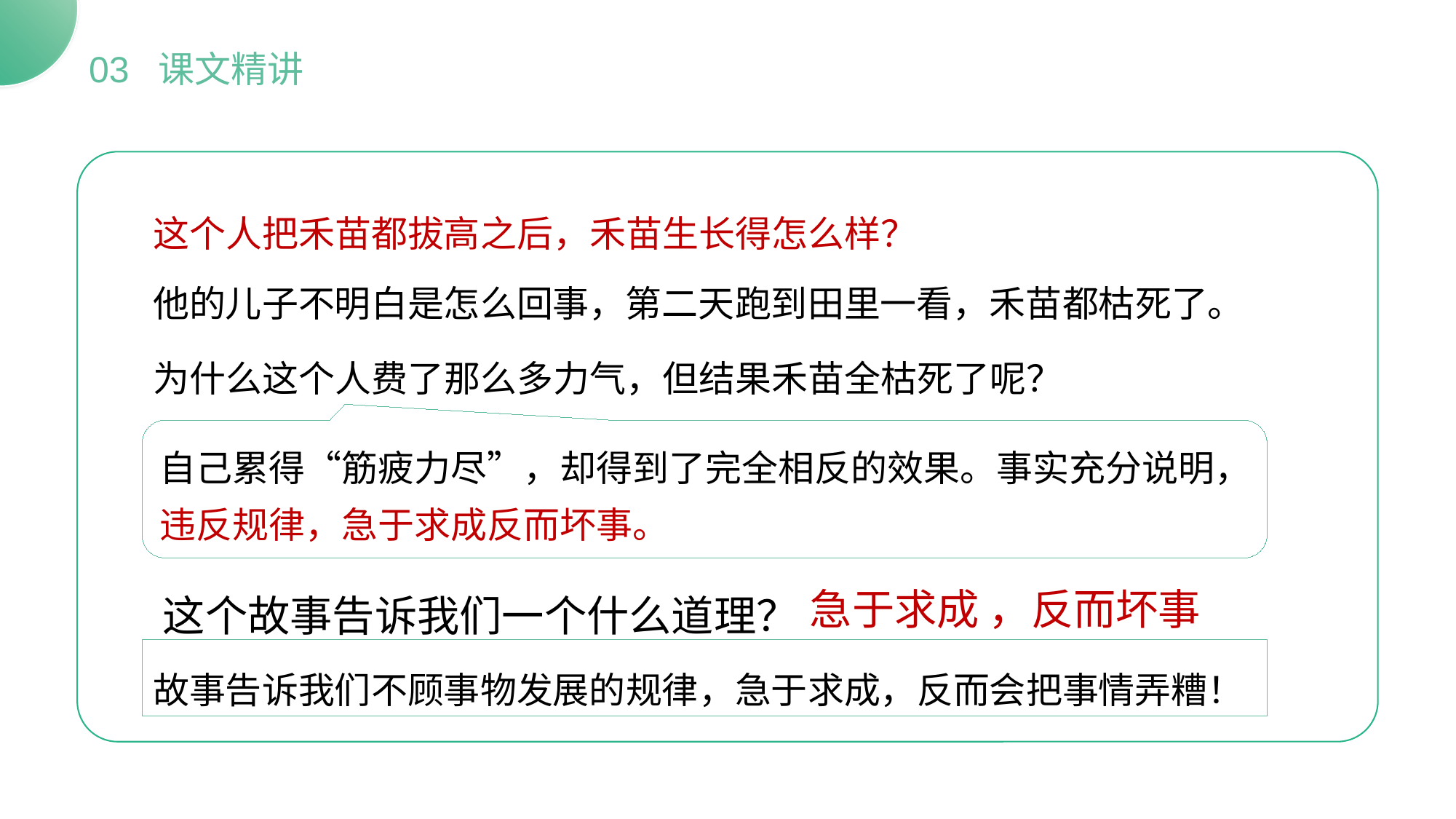

03  课文精讲
这个人把禾苗都拔高之后，禾苗生长得怎么样？
他的儿子不明白是怎么回事，第二天跑到田里一看，禾苗都枯死了。
为什么这个人费了那么多力气，但结果禾苗全枯死了呢？
自己累得“筋疲力尽”，却得到了完全相反的效果。事实充分说明，违反规律，急于求成反而坏事。
 这个故事告诉我们一个什么道理？
急于求成 ，反而坏事
故事告诉我们不顾事物发展的规律，急于求成，反而会把事情弄糟！